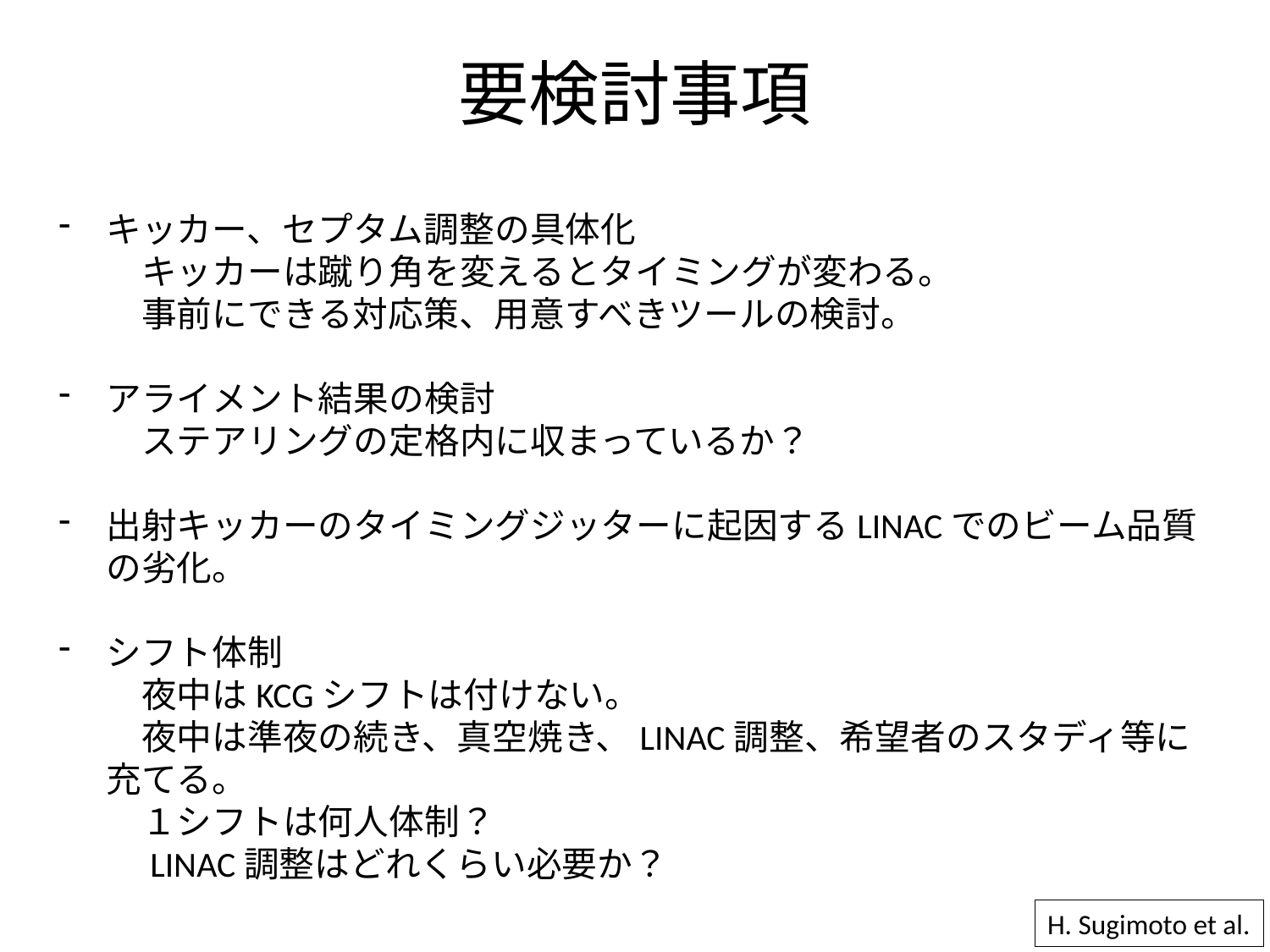

要検討事項
キッカー、セプタム調整の具体化
　キッカーは蹴り角を変えるとタイミングが変わる。
　事前にできる対応策、用意すべきツールの検討。
アライメント結果の検討
　ステアリングの定格内に収まっているか？

出射キッカーのタイミングジッターに起因するLINACでのビーム品質の劣化。

シフト体制
　夜中はKCGシフトは付けない。
　夜中は準夜の続き、真空焼き、LINAC調整、希望者のスタディ等に充てる。
　１シフトは何人体制？
　LINAC調整はどれくらい必要か？
H. Sugimoto et al.